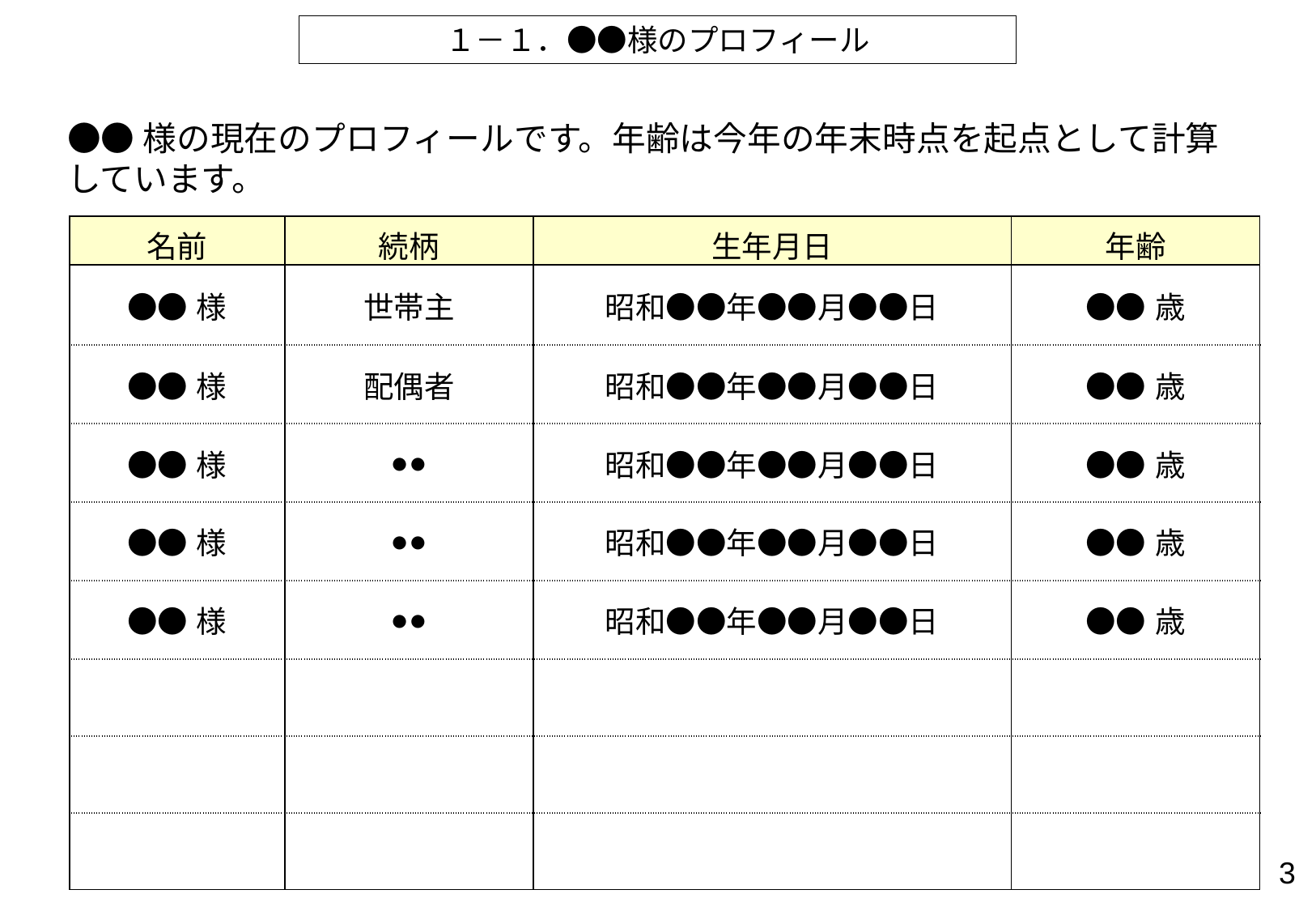

１－１．●●様のプロフィール
●●様の現在のプロフィールです。年齢は今年の年末時点を起点として計算しています。
| 名前 | 続柄 | 生年月日 | 年齢 |
| --- | --- | --- | --- |
| ●●様 | 世帯主 | 昭和●●年●●月●●日 | ●●歳 |
| ●●様 | 配偶者 | 昭和●●年●●月●●日 | ●●歳 |
| ●●様 | ●● | 昭和●●年●●月●●日 | ●●歳 |
| ●●様 | ●● | 昭和●●年●●月●●日 | ●●歳 |
| ●●様 | ●● | 昭和●●年●●月●●日 | ●●歳 |
|  |  |  |  |
|  |  |  |  |
|  |  |  |  |
3